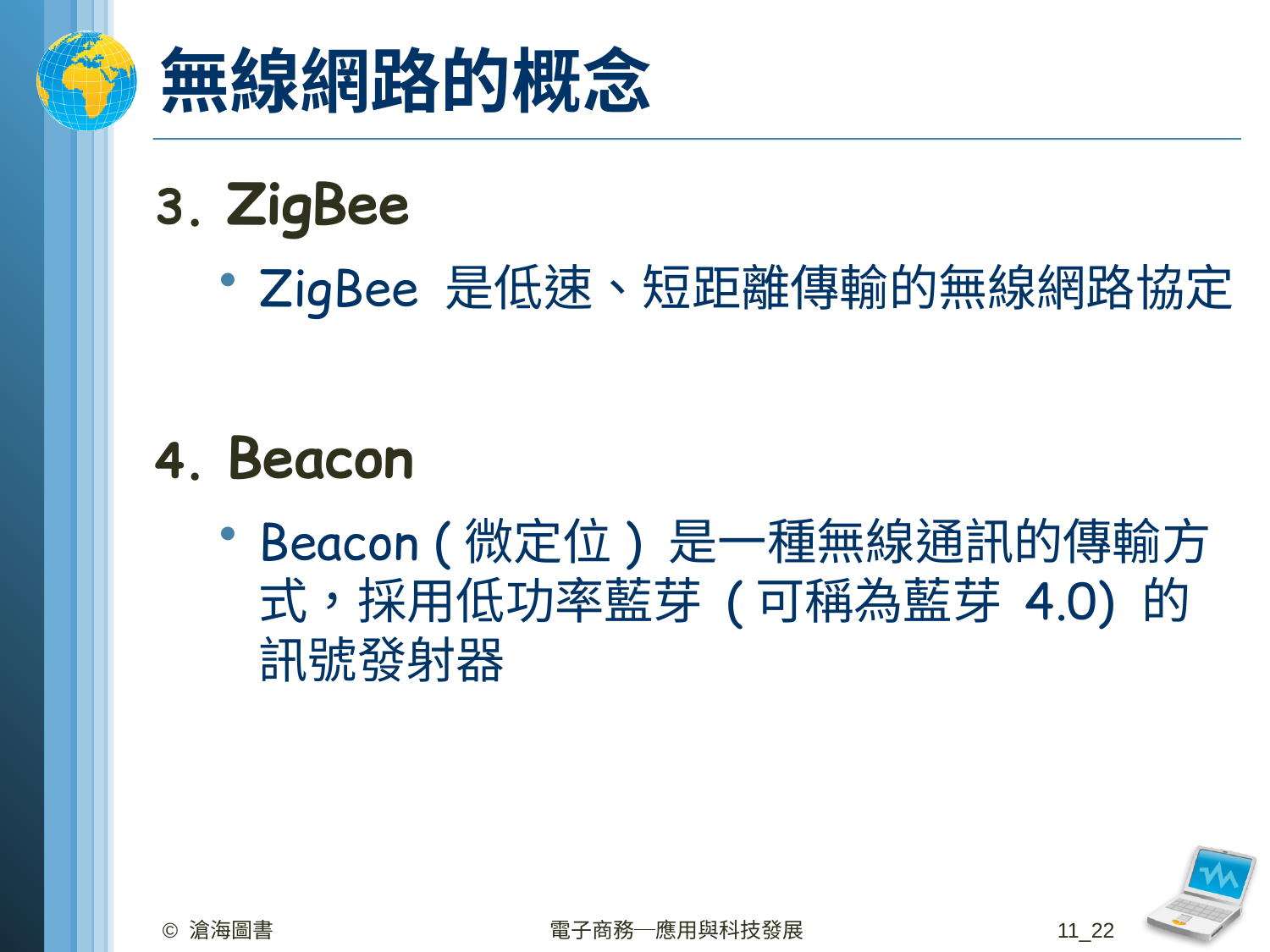

# 無線網路的概念
ZigBee
ZigBee 是低速、短距離傳輸的無線網路協定

Beacon
Beacon (微定位) 是一種無線通訊的傳輸方式，採用低功率藍芽 (可稱為藍芽 4.0) 的訊號發射器
© 滄海圖書
電子商務─應用與科技發展
11_22